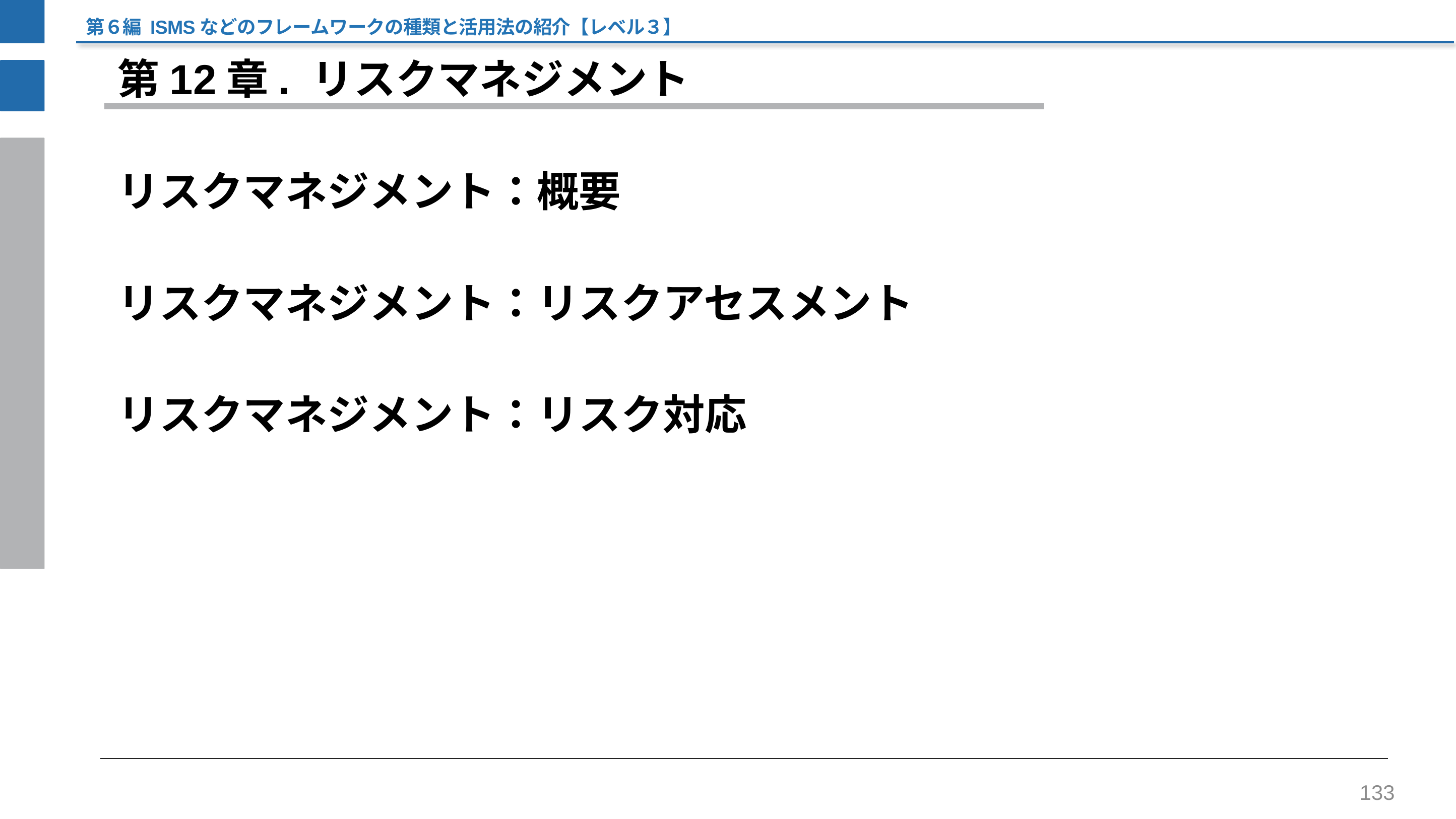

第６編 ISMSなどのフレームワークの種類と活用法の紹介【レベル３】
第12章. リスクマネジメント
リスクマネジメント：概要

リスクマネジメント：リスクアセスメント

リスクマネジメント：リスク対応
133